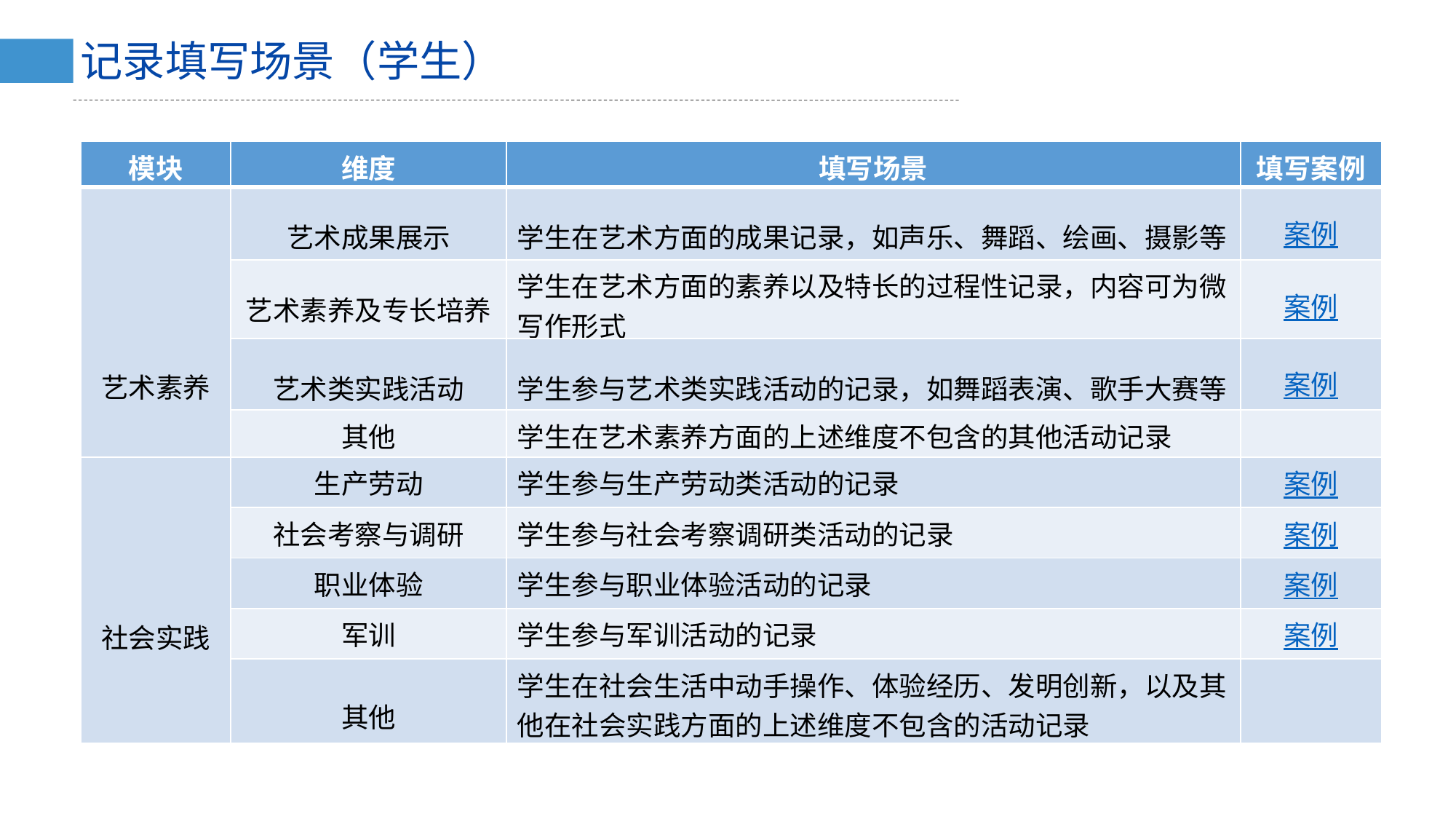

记录填写场景（学生）

| 模块 | 维度 | 填写场景 | 填写案例 |
| --- | --- | --- | --- |
| 艺术素养 | 艺术成果展示 | 学生在艺术方面的成果记录，如声乐、舞蹈、绘画、摄影等 | 案例 |
|  | 艺术素养及专长培养 | 学生在艺术方面的素养以及特长的过程性记录，内容可为微写作形式 | 案例 |
|  | 艺术类实践活动 | 学生参与艺术类实践活动的记录，如舞蹈表演、歌手大赛等 | 案例 |
|  | 其他 | 学生在艺术素养方面的上述维度不包含的其他活动记录 |  |
| 社会实践 | 生产劳动 | 学生参与生产劳动类活动的记录 | 案例 |
|  | 社会考察与调研 | 学生参与社会考察调研类活动的记录 | 案例 |
|  | 职业体验 | 学生参与职业体验活动的记录 | 案例 |
|  | 军训 | 学生参与军训活动的记录 | 案例 |
|  | 其他 | 学生在社会生活中动手操作、体验经历、发明创新，以及其他在社会实践方面的上述维度不包含的活动记录 |  |